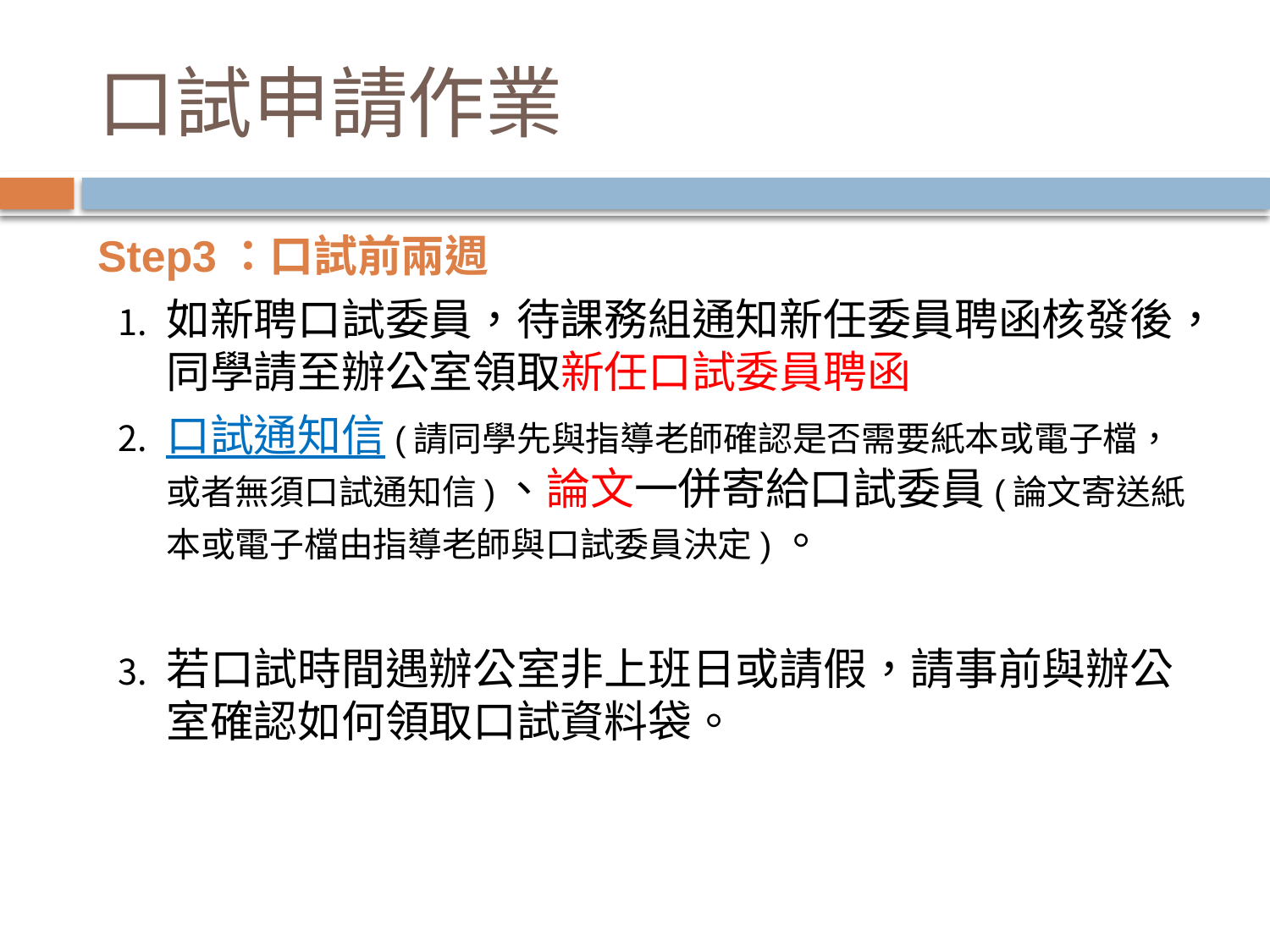

# 口試申請作業
Step3：口試前兩週
如新聘口試委員，待課務組通知新任委員聘函核發後，同學請至辦公室領取新任口試委員聘函
口試通知信(請同學先與指導老師確認是否需要紙本或電子檔，或者無須口試通知信)、論文一併寄給口試委員(論文寄送紙本或電子檔由指導老師與口試委員決定)。
若口試時間遇辦公室非上班日或請假，請事前與辦公室確認如何領取口試資料袋。